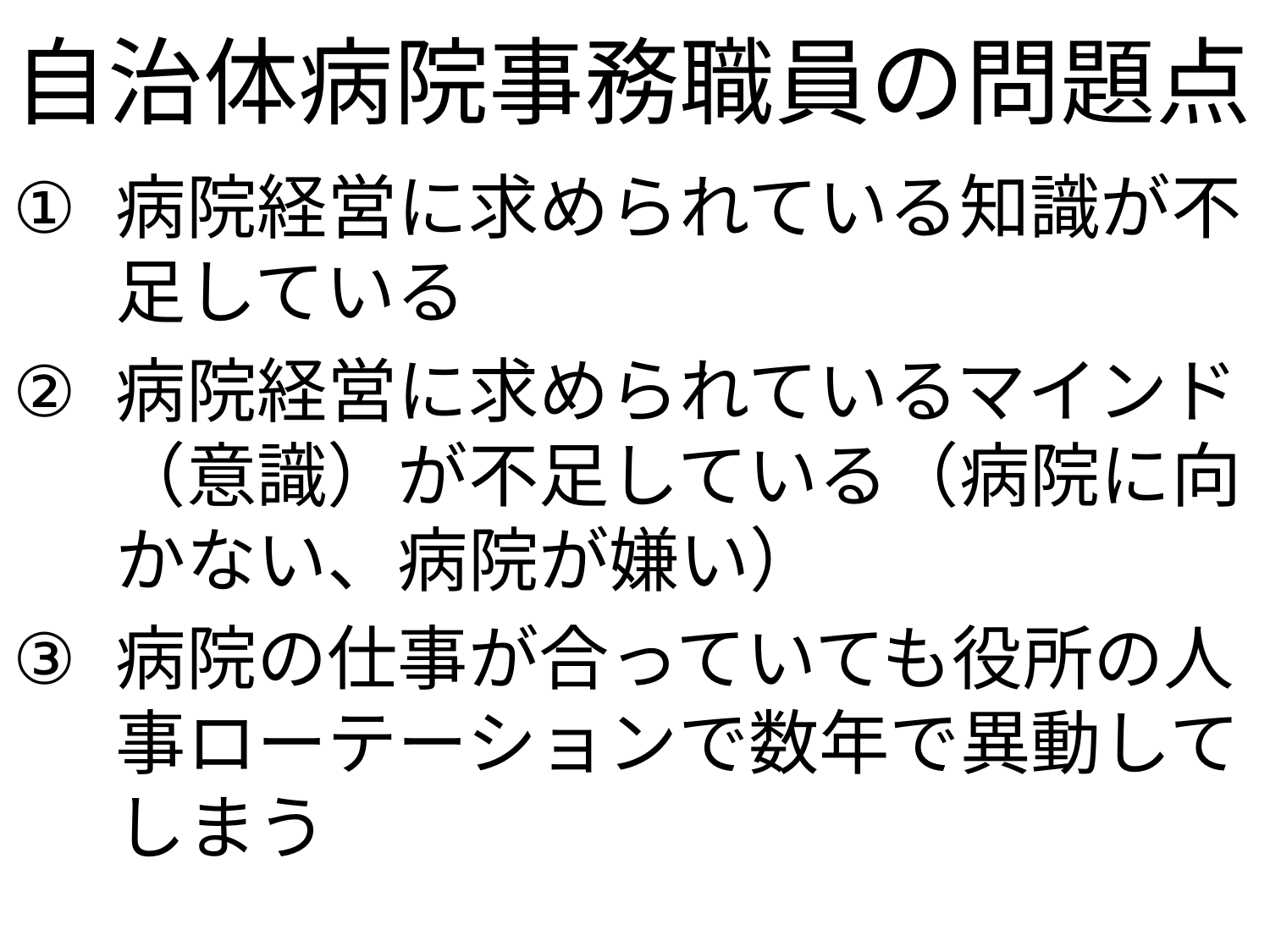

# 自治体病院事務職員の問題点
病院経営に求められている知識が不足している
病院経営に求められているマインド（意識）が不足している（病院に向かない、病院が嫌い）
病院の仕事が合っていても役所の人事ローテーションで数年で異動してしまう